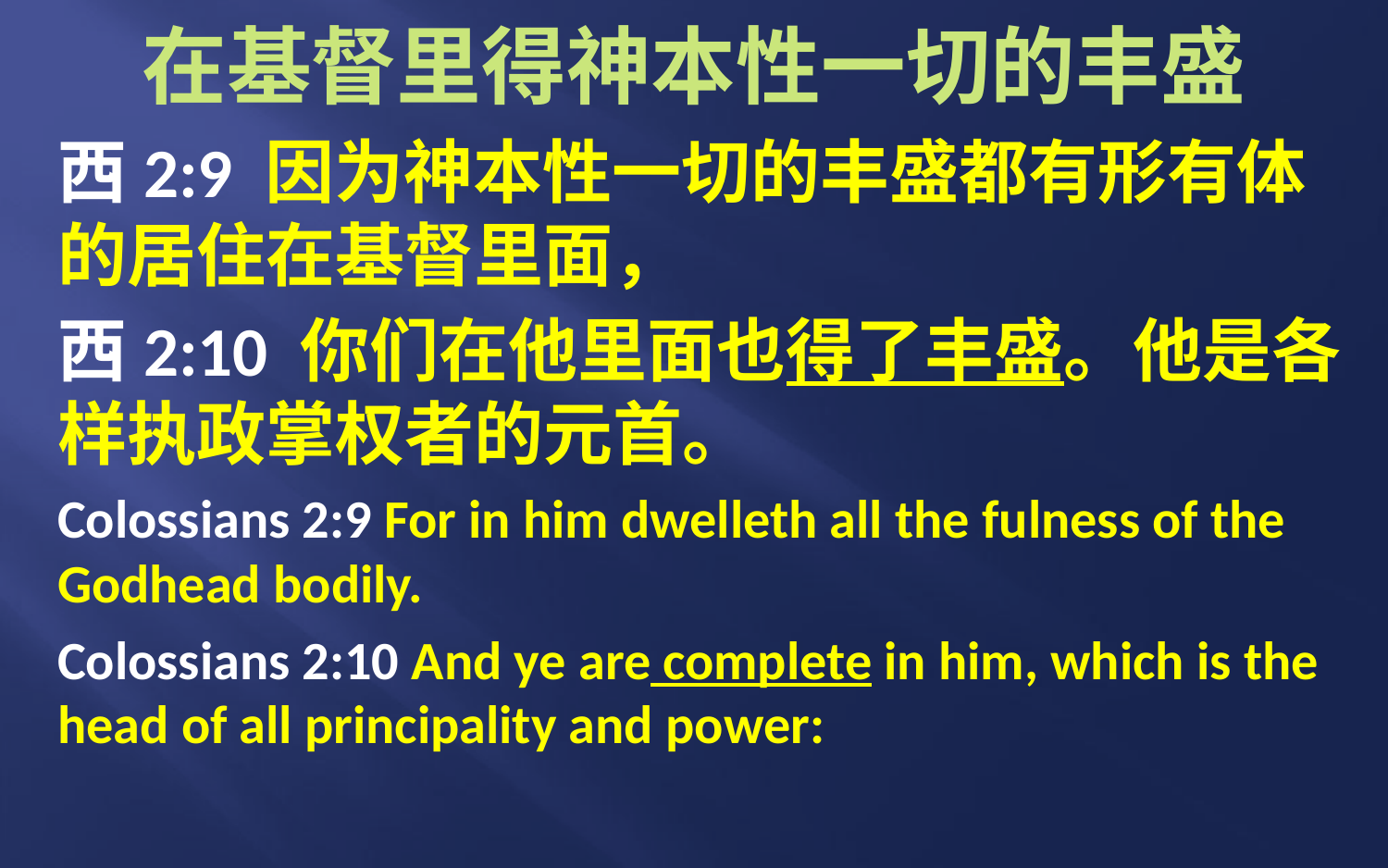

# 在基督里得神本性一切的丰盛
西2:9 因为神本性一切的丰盛都有形有体的居住在基督里面，
西2:10 你们在他里面也得了丰盛。他是各样执政掌权者的元首。
Colossians 2:9 For in him dwelleth all the fulness of the Godhead bodily.
Colossians 2:10 And ye are complete in him, which is the head of all principality and power: